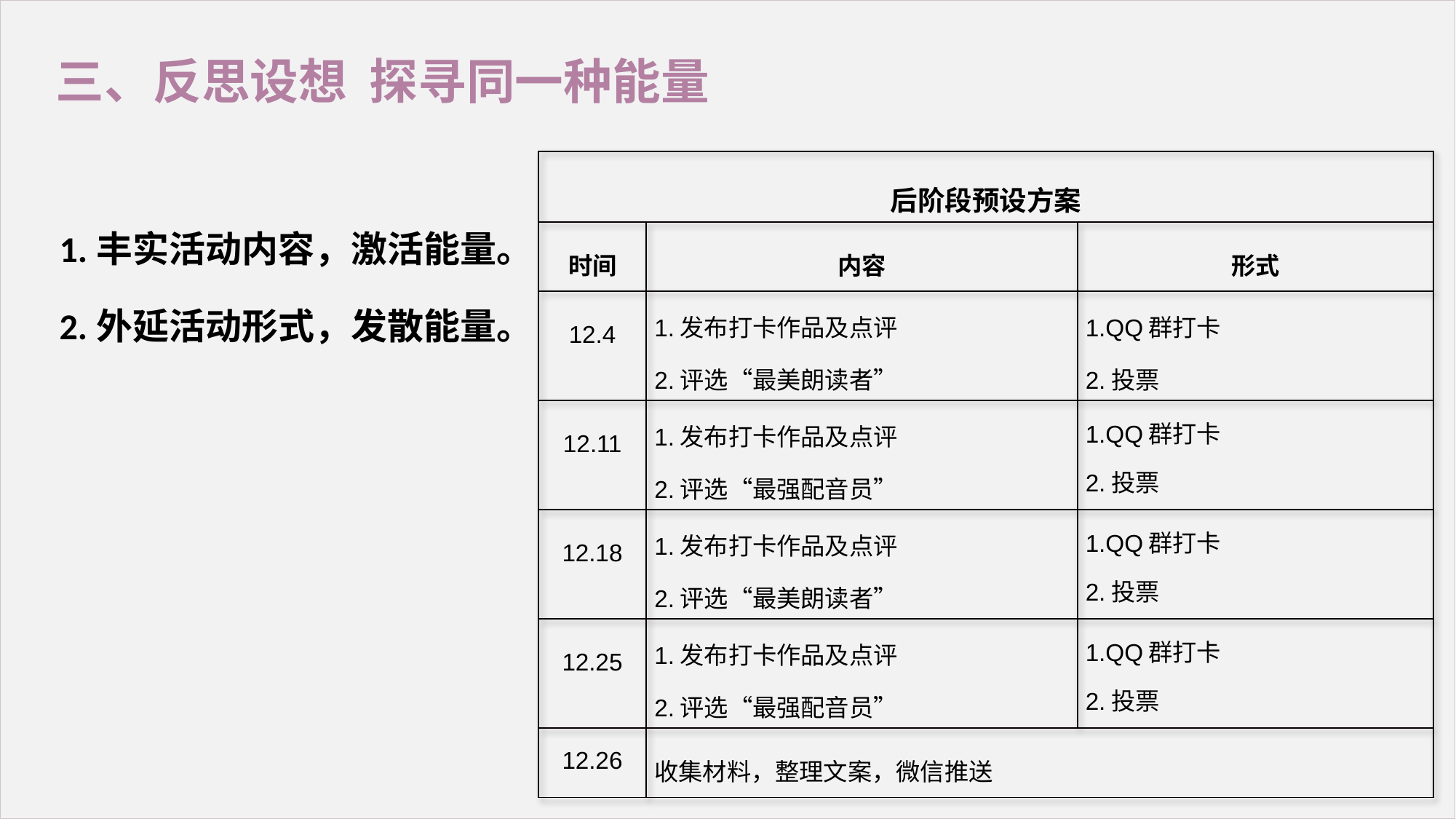

三、反思设想  探寻同一种能量
| 后阶段预设方案 |  |  |
| --- | --- | --- |
| 时间 | 内容 | 形式 |
| 12.4 | 1.发布打卡作品及点评 2.评选“最美朗读者” | 1.QQ群打卡 2.投票 |
| 12.11 | 1.发布打卡作品及点评 2.评选“最强配音员” | 1.QQ群打卡 2.投票 |
| 12.18 | 1.发布打卡作品及点评 2.评选“最美朗读者” | 1.QQ群打卡 2.投票 |
| 12.25 | 1.发布打卡作品及点评 2.评选“最强配音员” | 1.QQ群打卡 2.投票 |
| 12.26 | 收集材料，整理文案，微信推送 |  |
1.丰实活动内容，激活能量。
2.外延活动形式，发散能量。